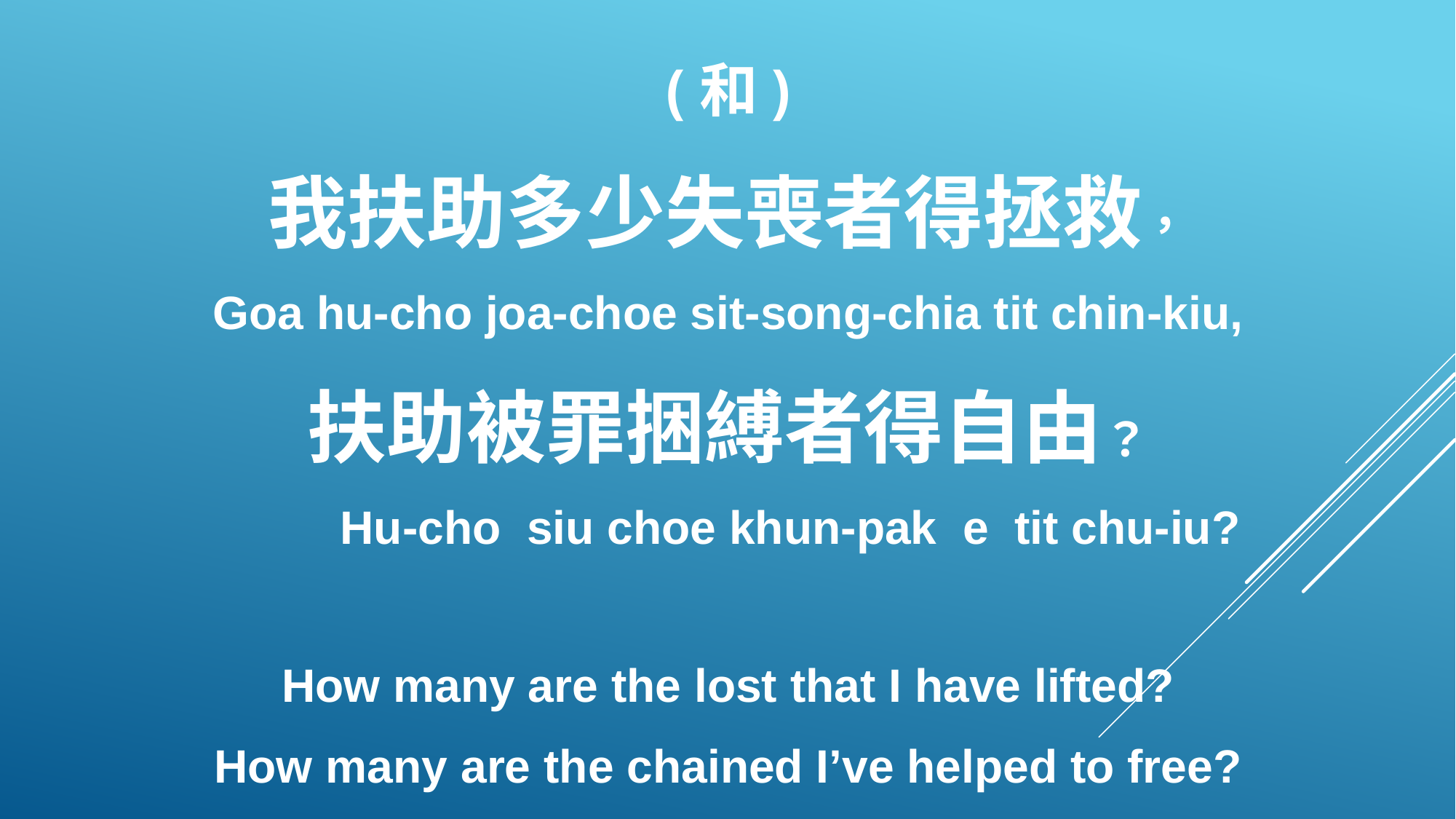

(和)
我扶助多少失喪者得拯救，
Goa hu-cho joa-choe sit-song-chia tit chin-kiu,
扶助被罪捆縛者得自由？
              Hu-cho  siu choe khun-pak  e  tit chu-iu?

How many are the lost that I have lifted?
How many are the chained I’ve helped to free?